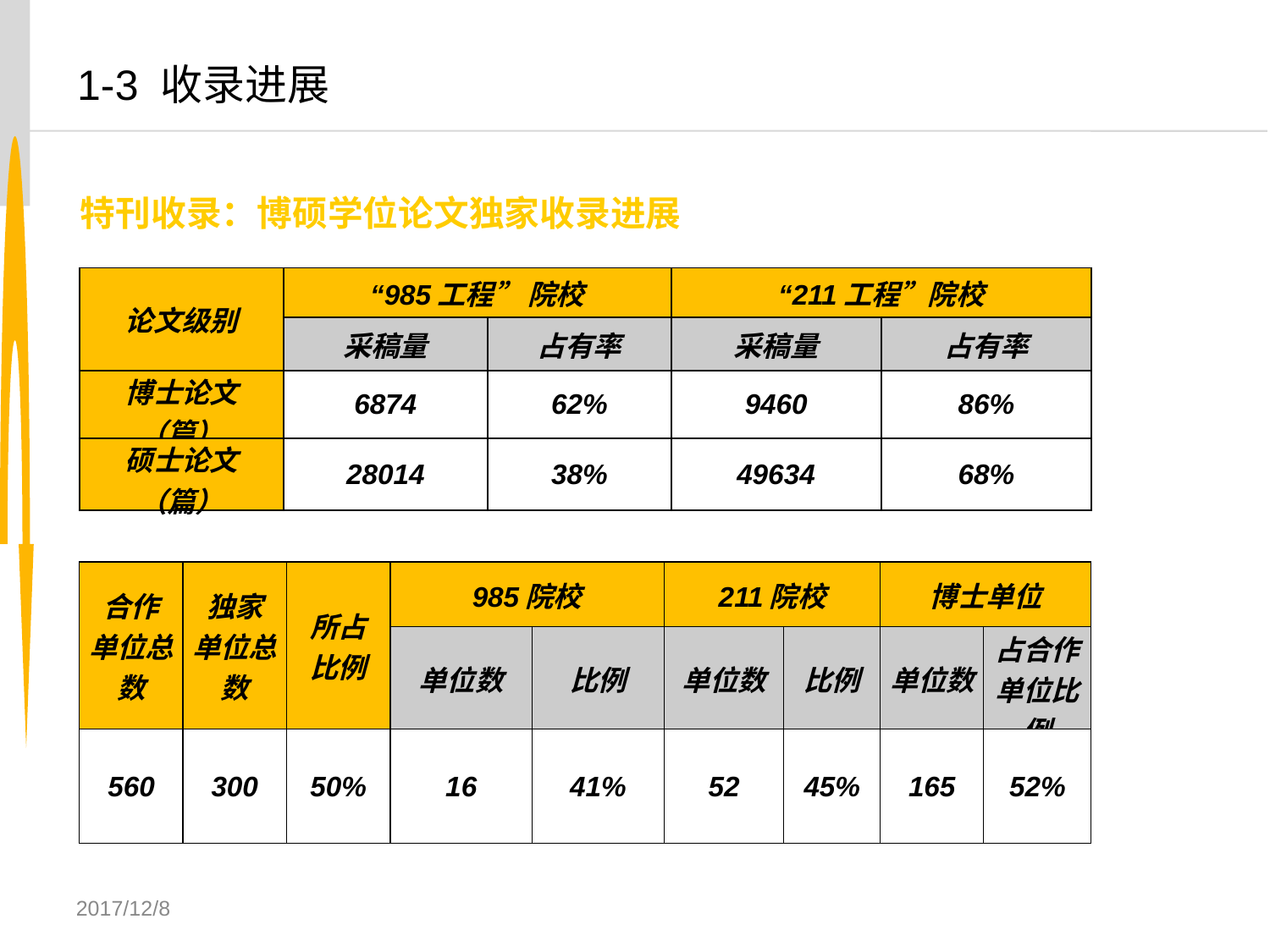

1-3 收录进展
特刊收录：博硕学位论文独家收录进展
| 论文级别 | “985工程” 院校 |  | “211工程”院校 |  |
| --- | --- | --- | --- | --- |
|  | 采稿量 | 占有率 | 采稿量 | 占有率 |
| 博士论文 （篇） | 6874 | 62% | 9460 | 86% |
| 硕士论文 （篇） | 28014 | 38% | 49634 | 68% |
| 合作 单位总数 | 独家 单位总数 | 所占 比例 | 985院校 |  | 211院校 |  | 博士单位 |  |
| --- | --- | --- | --- | --- | --- | --- | --- | --- |
|  |  |  | 单位数 | 比例 | 单位数 | 比例 | 单位数 | 占合作 单位比例 |
| 560 | 300 | 50% | 16 | 41% | 52 | 45% | 165 | 52% |
2017/12/8